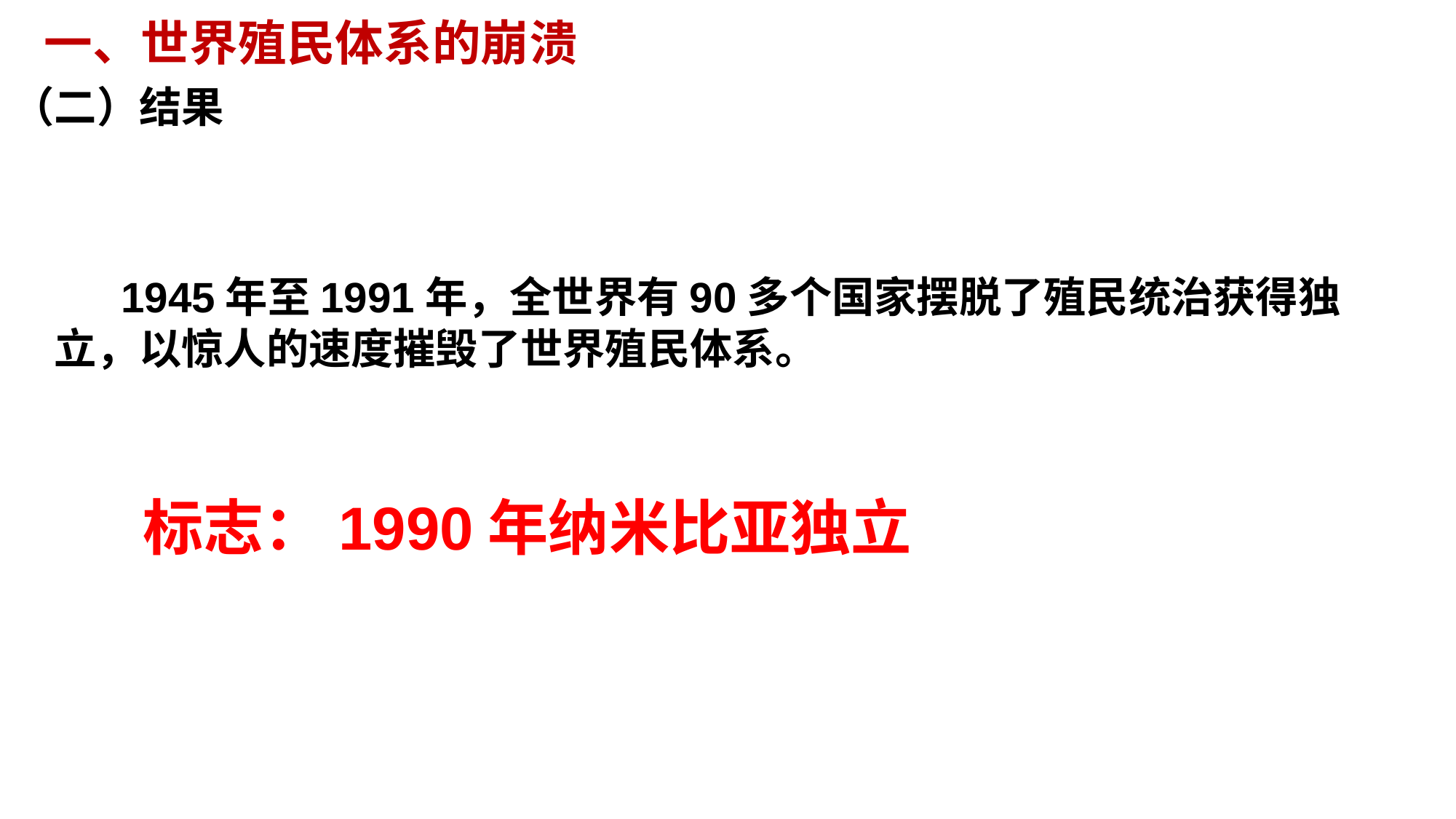

一、世界殖民体系的崩溃
（二）结果
 1945年至1991年，全世界有90多个国家摆脱了殖民统治获得独立，以惊人的速度摧毁了世界殖民体系。
标志：1990年纳米比亚独立